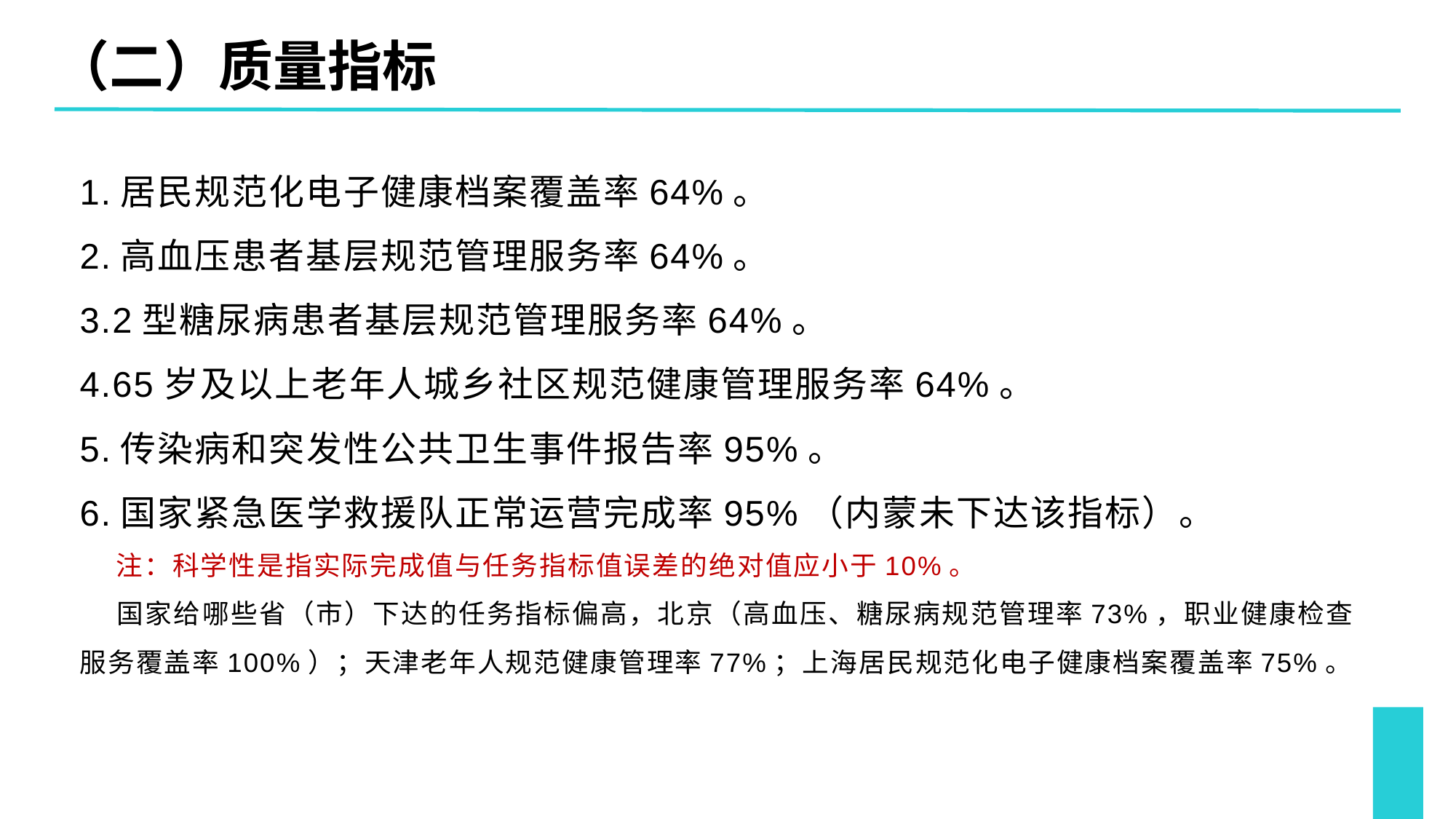

（二）质量指标
1.居民规范化电子健康档案覆盖率64%。
2.高血压患者基层规范管理服务率64%。
3.2型糖尿病患者基层规范管理服务率64%。
4.65岁及以上老年人城乡社区规范健康管理服务率64%。
5.传染病和突发性公共卫生事件报告率95%。
6.国家紧急医学救援队正常运营完成率95%（内蒙未下达该指标）。
    注：科学性是指实际完成值与任务指标值误差的绝对值应小于10%。
    国家给哪些省（市）下达的任务指标偏高，北京（高血压、糖尿病规范管理率73%，职业健康检查服务覆盖率100%）；天津老年人规范健康管理率77%；上海居民规范化电子健康档案覆盖率75%。